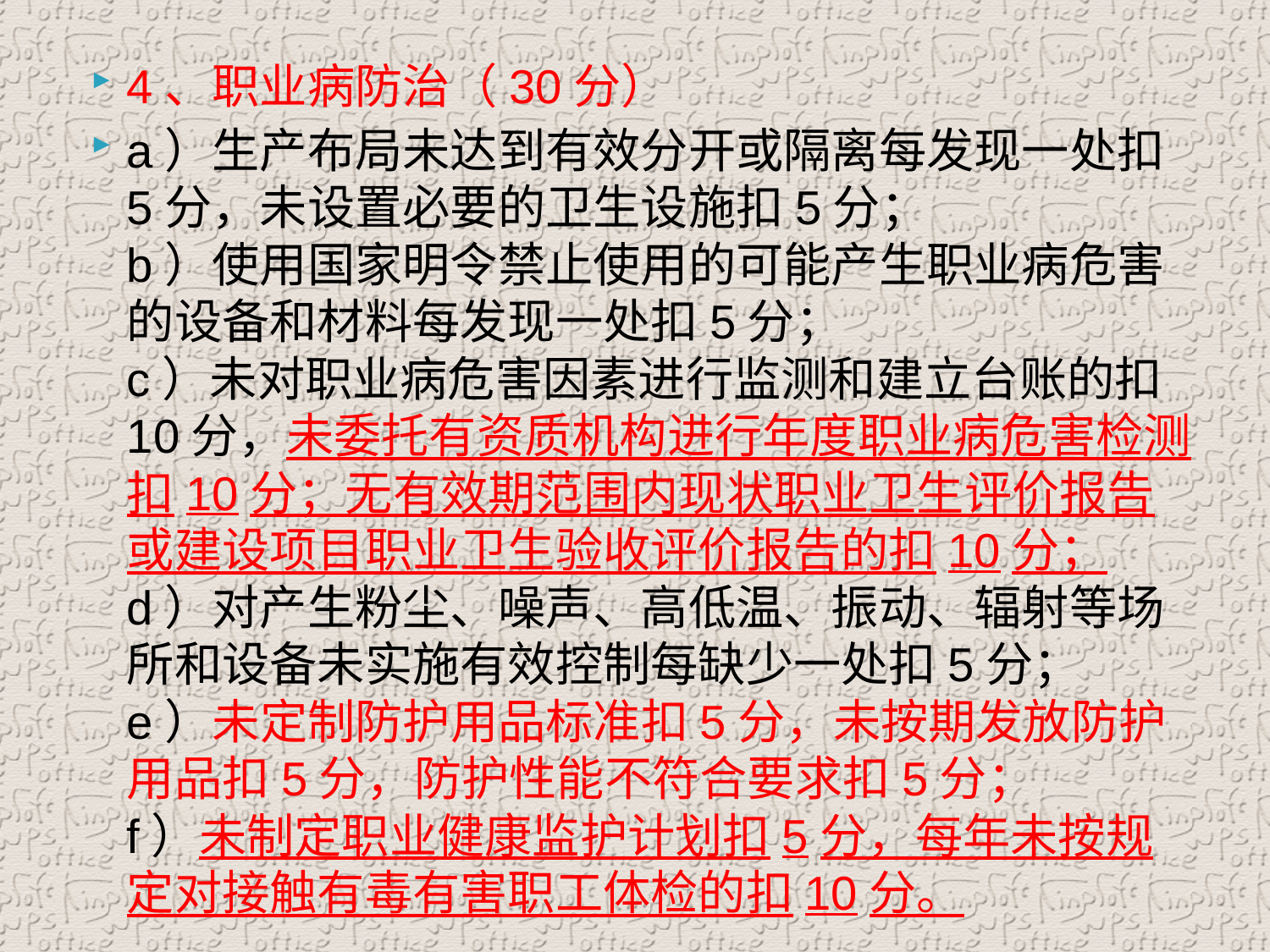

4、职业病防治（30分）
a）生产布局未达到有效分开或隔离每发现一处扣5分，未设置必要的卫生设施扣5分；
b）使用国家明令禁止使用的可能产生职业病危害的设备和材料每发现一处扣5分；
c）未对职业病危害因素进行监测和建立台账的扣10分，未委托有资质机构进行年度职业病危害检测扣10分；无有效期范围内现状职业卫生评价报告或建设项目职业卫生验收评价报告的扣10分；
d）对产生粉尘、噪声、高低温、振动、辐射等场所和设备未实施有效控制每缺少一处扣5分；
e）未定制防护用品标准扣5分，未按期发放防护用品扣5分，防护性能不符合要求扣5分；
f）未制定职业健康监护计划扣5分，每年未按规定对接触有毒有害职工体检的扣10分。